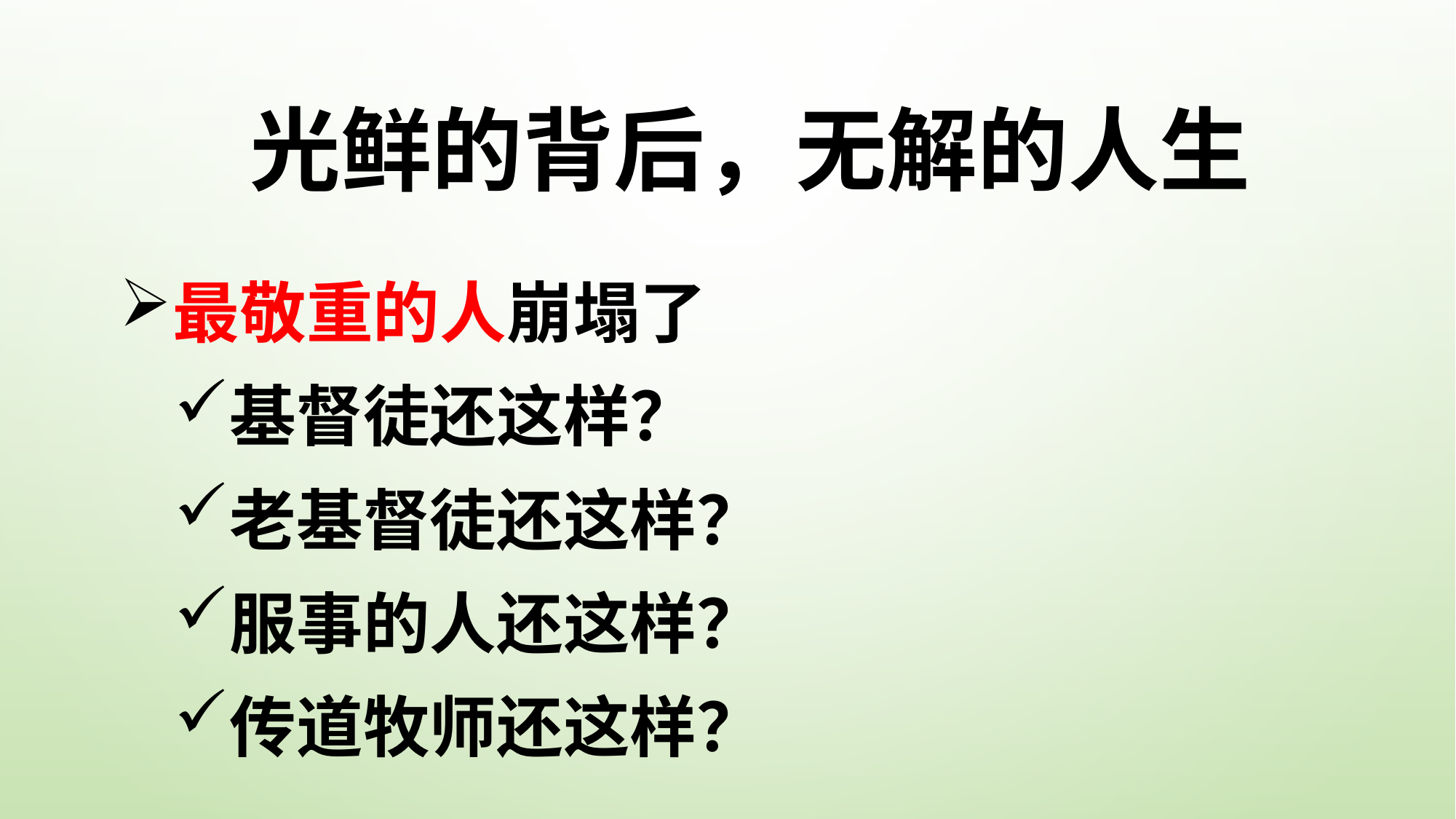

# 光鲜的背后，无解的人生
最敬重的人崩塌了
基督徒还这样？
老基督徒还这样？
服事的人还这样？
传道牧师还这样？